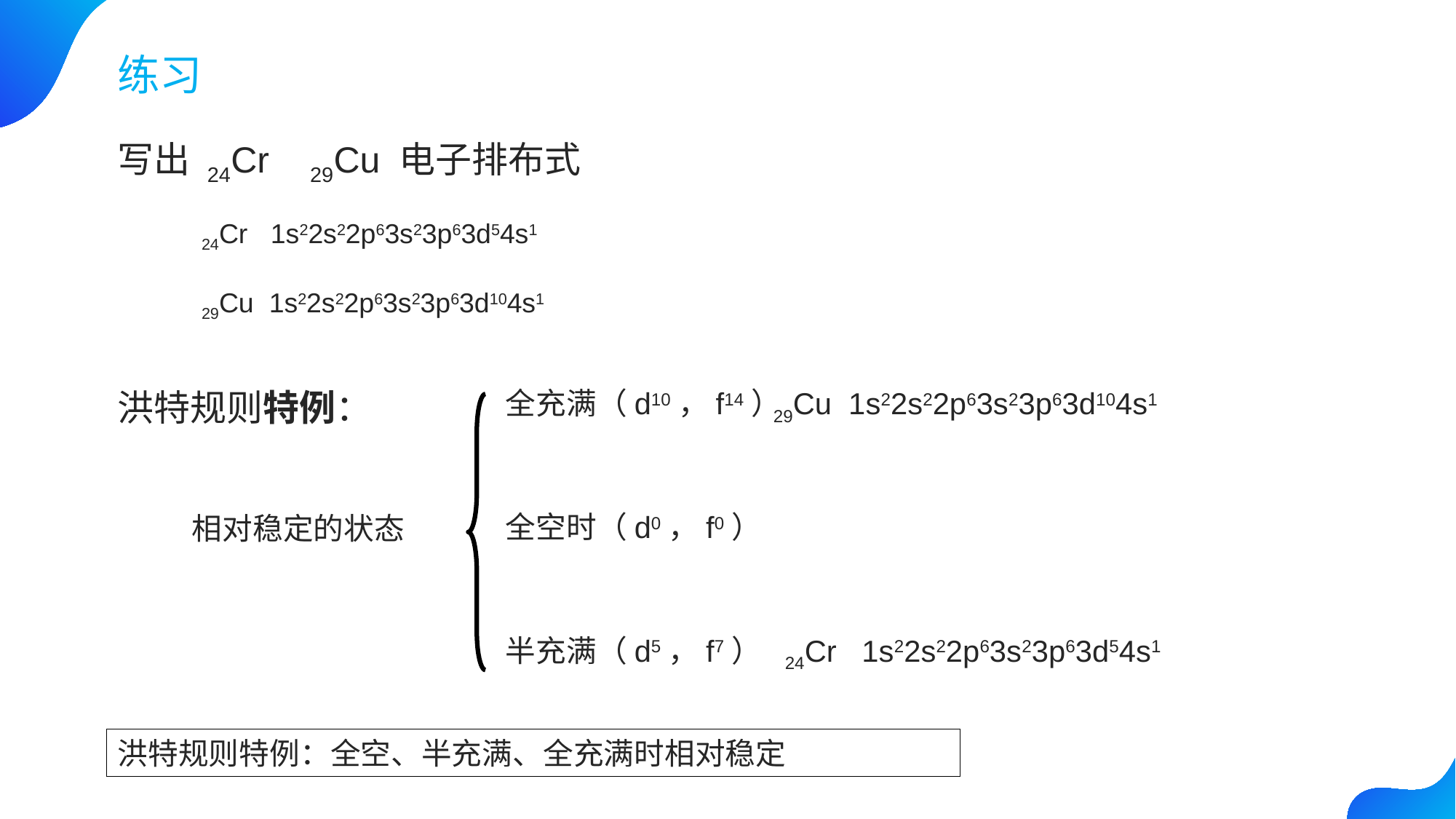

练习
写出 24Cr    29Cu 电子排布式
24Cr   1s22s22p63s23p63d54s1
29Cu  1s22s22p63s23p63d104s1
全充满（d10，f14）
29Cu  1s22s22p63s23p63d104s1
洪特规则特例：

全空时（d0，f0）
相对稳定的状态
半充满（d5，f7）
24Cr   1s22s22p63s23p63d54s1
洪特规则特例：全空、半充满、全充满时相对稳定